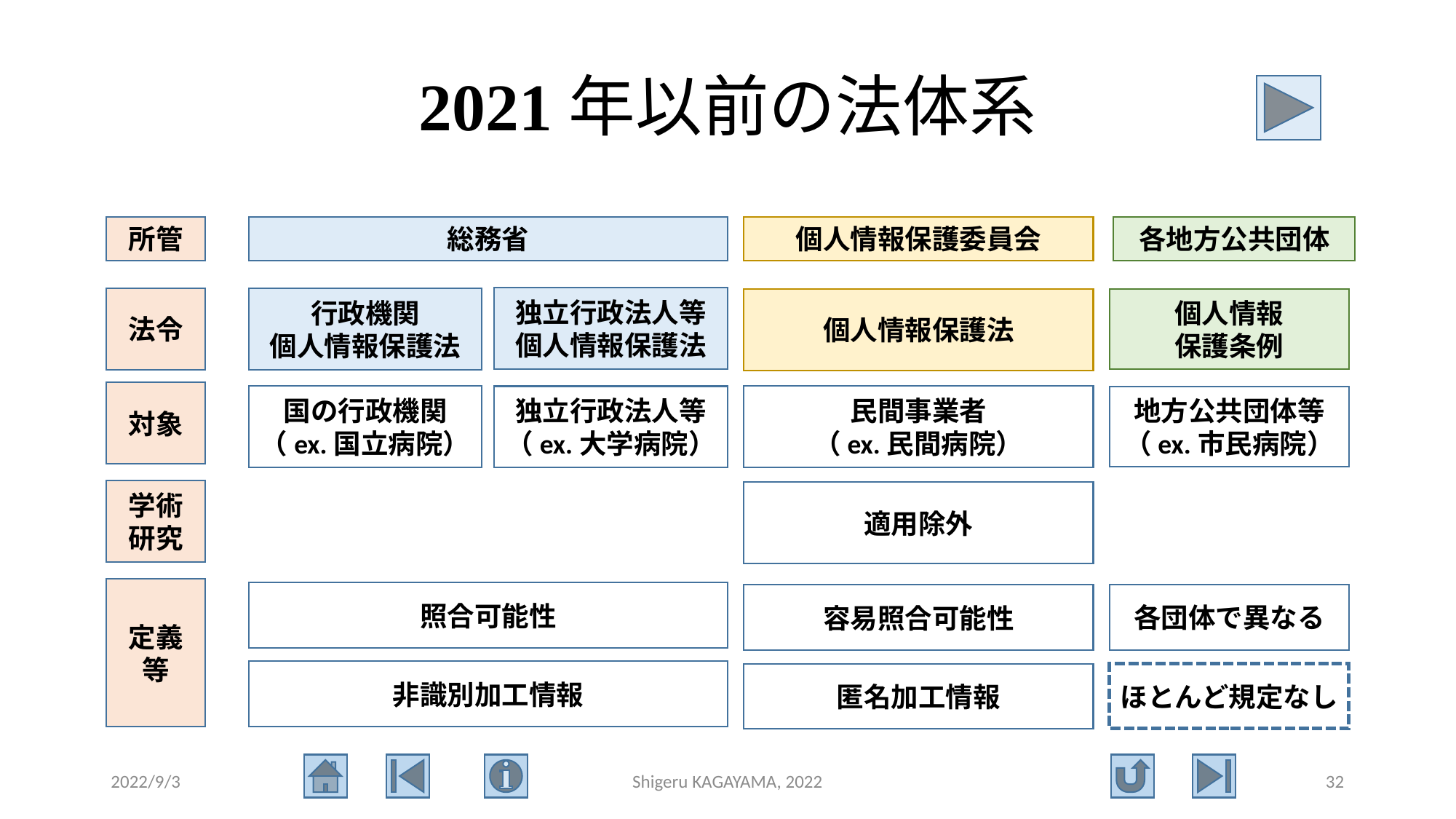

# 2021年以前の法体系

所管
総務省
個人情報保護委員会
各地方公共団体
独立行政法人等
個人情報保護法
法令
行政機関
個人情報保護法
個人情報
保護条例
個人情報保護法
対象
国の行政機関
（ex.国立病院）
民間事業者
（ex.民間病院）
独立行政法人等
（ex.大学病院）
地方公共団体等
（ex.市民病院）
学術
研究
適用除外
定義等
照合可能性
各団体で異なる
容易照合可能性
非識別加工情報
ほとんど規定なし
匿名加工情報
2022/9/3
Shigeru KAGAYAMA, 2022
32